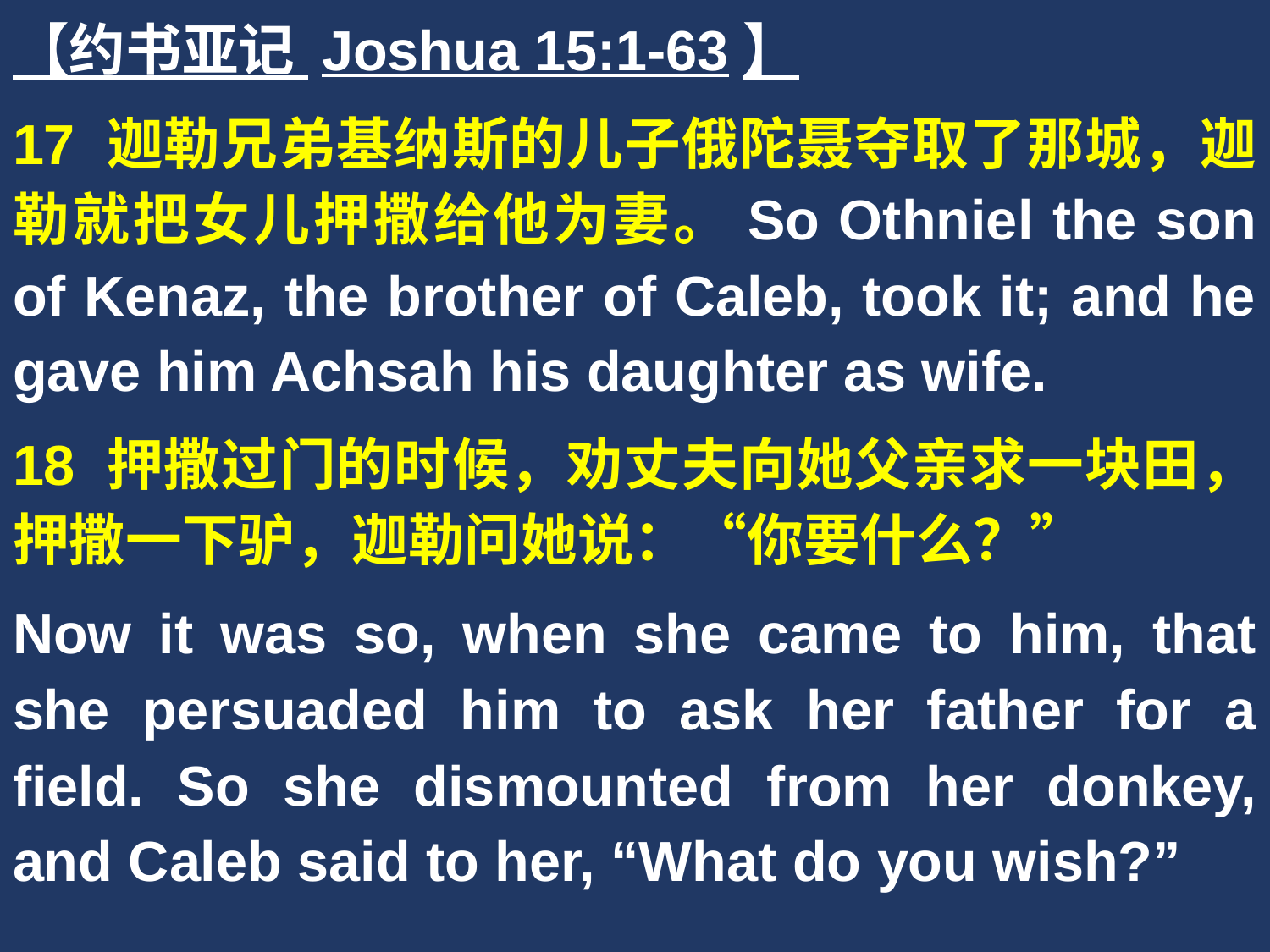

【约书亚记 Joshua 15:1-63】
17 迦勒兄弟基纳斯的儿子俄陀聂夺取了那城，迦勒就把女儿押撒给他为妻。So Othniel the son of Kenaz, the brother of Caleb, took it; and he gave him Achsah his daughter as wife.
18 押撒过门的时候，劝丈夫向她父亲求一块田，押撒一下驴，迦勒问她说：“你要什么？”
Now it was so, when she came to him, that she persuaded him to ask her father for a field. So she dismounted from her donkey, and Caleb said to her, “What do you wish?”